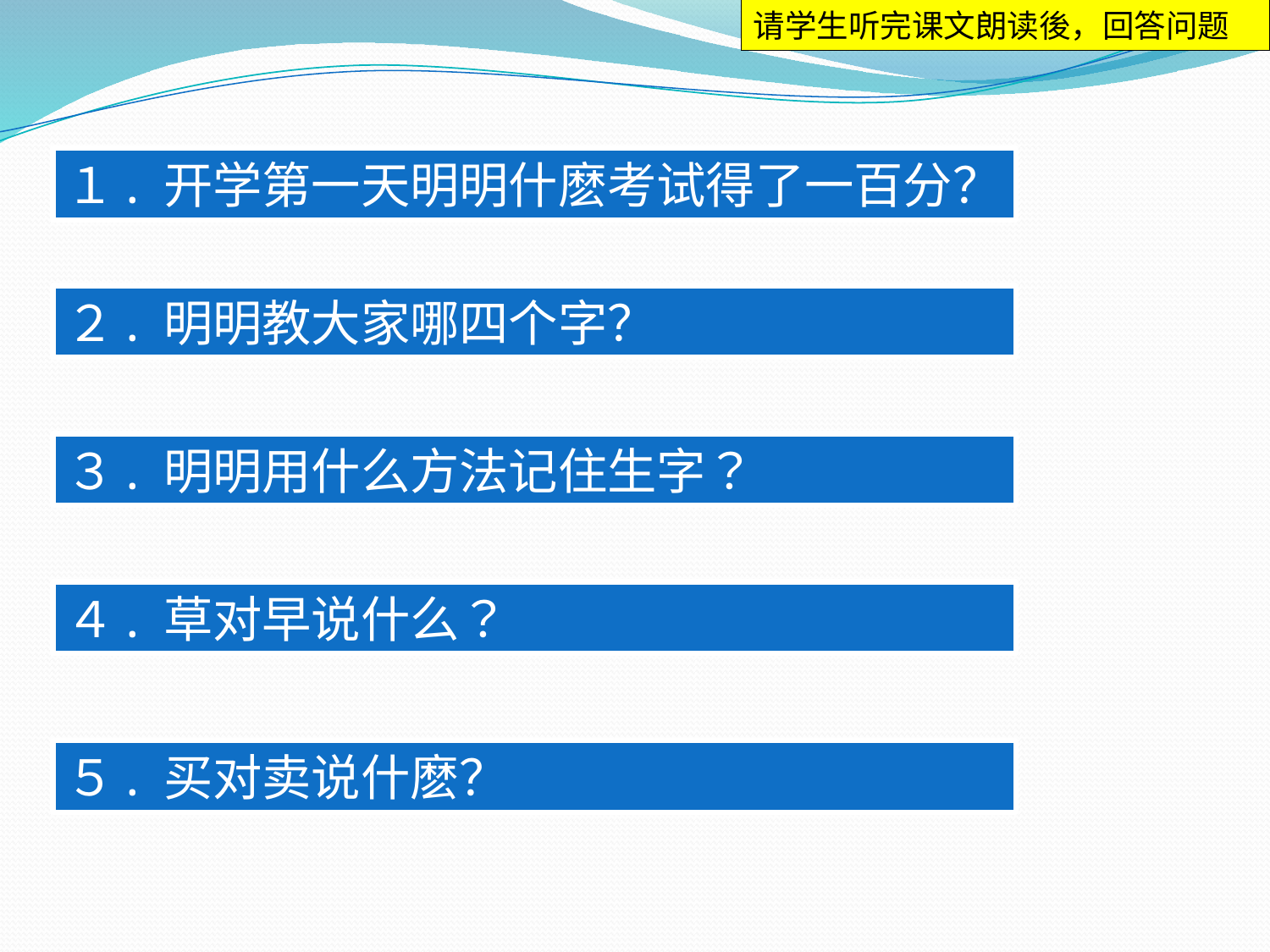

请学生听完课文朗读後，回答问题
１. 开学第一天明明什麽考试得了一百分？
２. 明明教大家哪四个字？
３. 明明用什么方法记住生字？
４. 草对早说什么？
５. 买对卖说什麽？